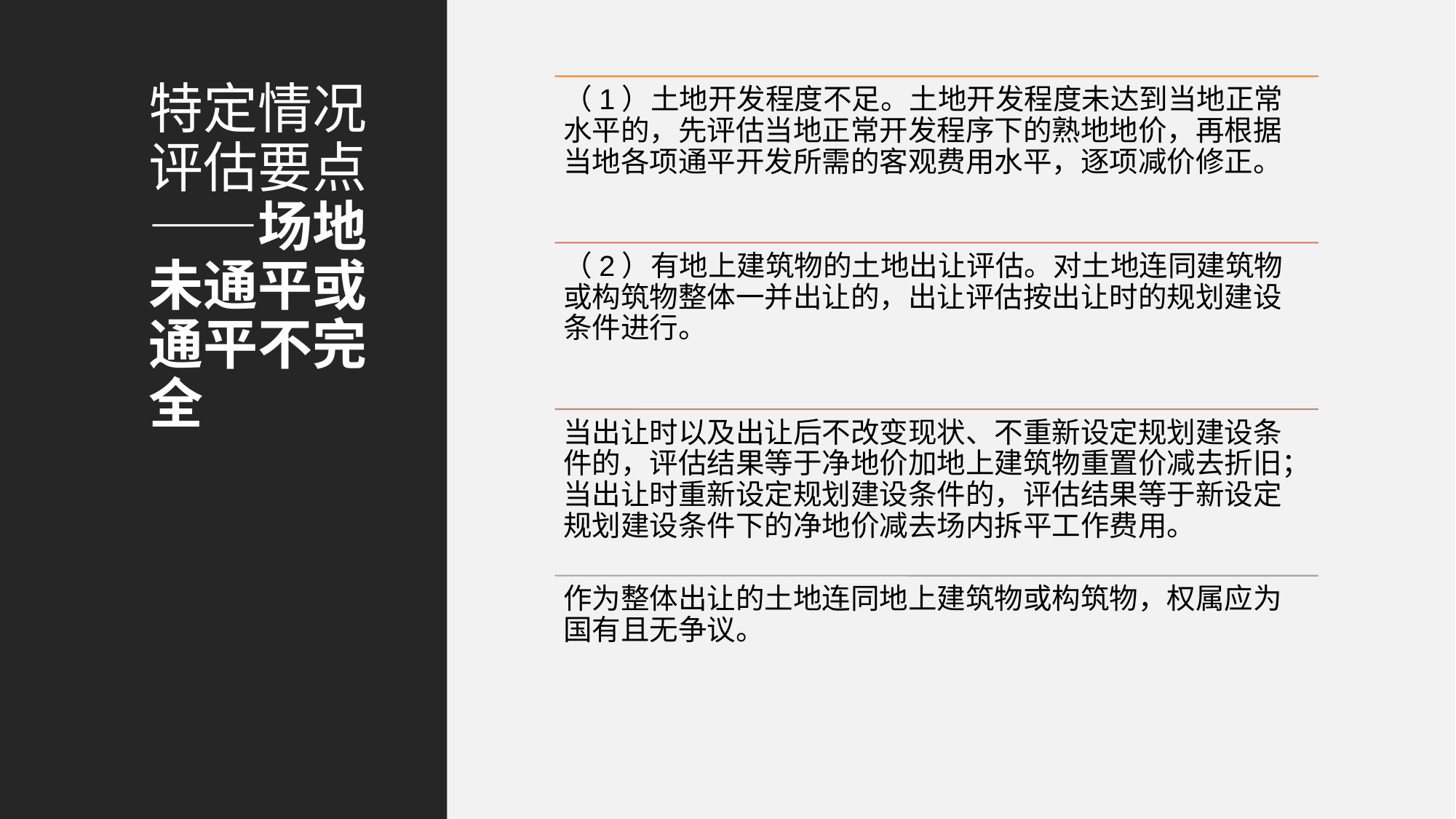

# 特定情况评估要点——场地未通平或通平不完全
（1）土地开发程度不足。土地开发程度未达到当地正常水平的，先评估当地正常开发程序下的熟地地价，再根据当地各项通平开发所需的客观费用水平，逐项减价修正。
（2）有地上建筑物的土地出让评估。对土地连同建筑物或构筑物整体一并出让的，出让评估按出让时的规划建设条件进行。
当出让时以及出让后不改变现状、不重新设定规划建设条件的，评估结果等于净地价加地上建筑物重置价减去折旧；当出让时重新设定规划建设条件的，评估结果等于新设定规划建设条件下的净地价减去场内拆平工作费用。
作为整体出让的土地连同地上建筑物或构筑物，权属应为国有且无争议。